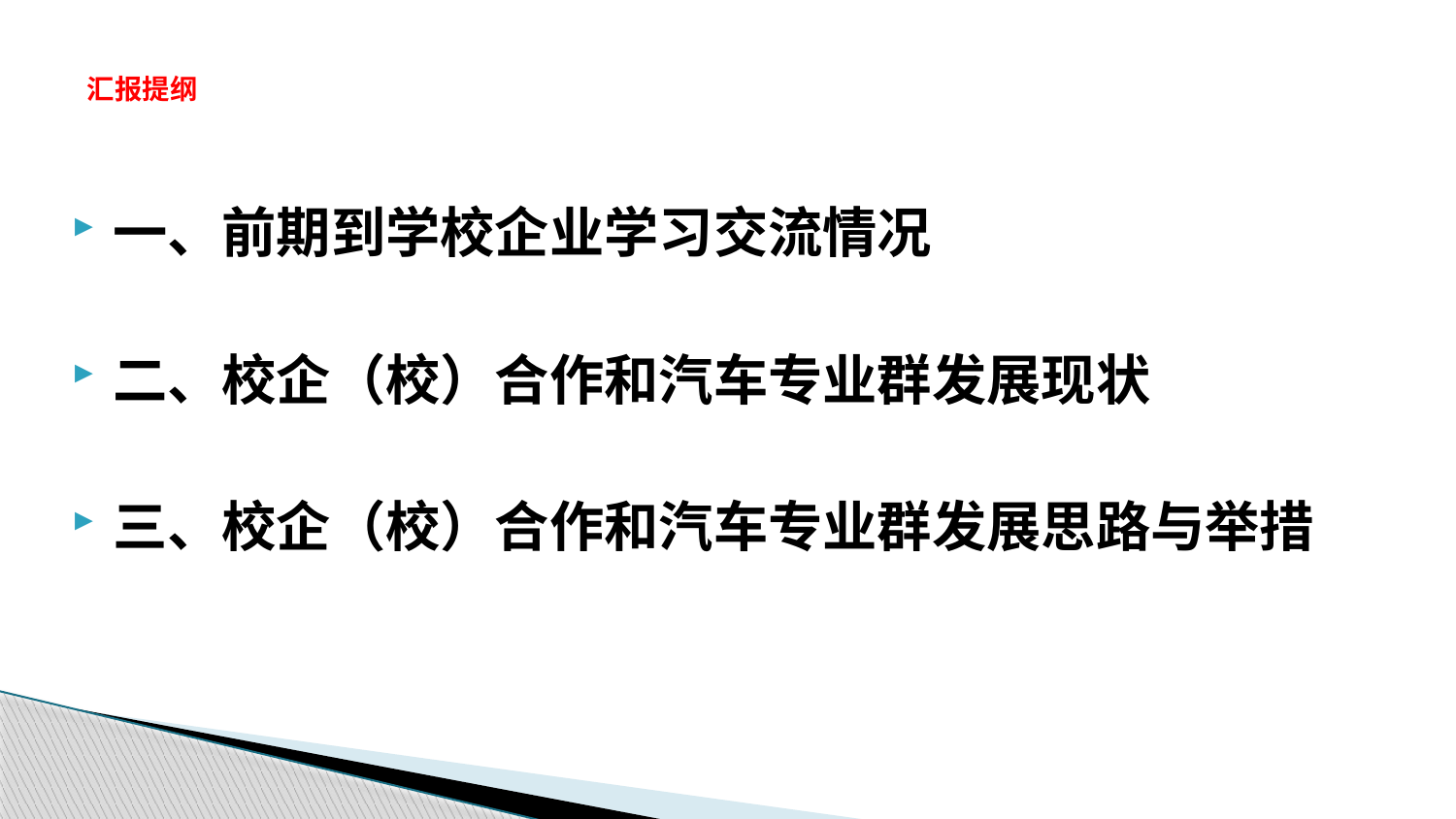

# 汇报提纲
一、前期到学校企业学习交流情况

二、校企（校）合作和汽车专业群发展现状

三、校企（校）合作和汽车专业群发展思路与举措